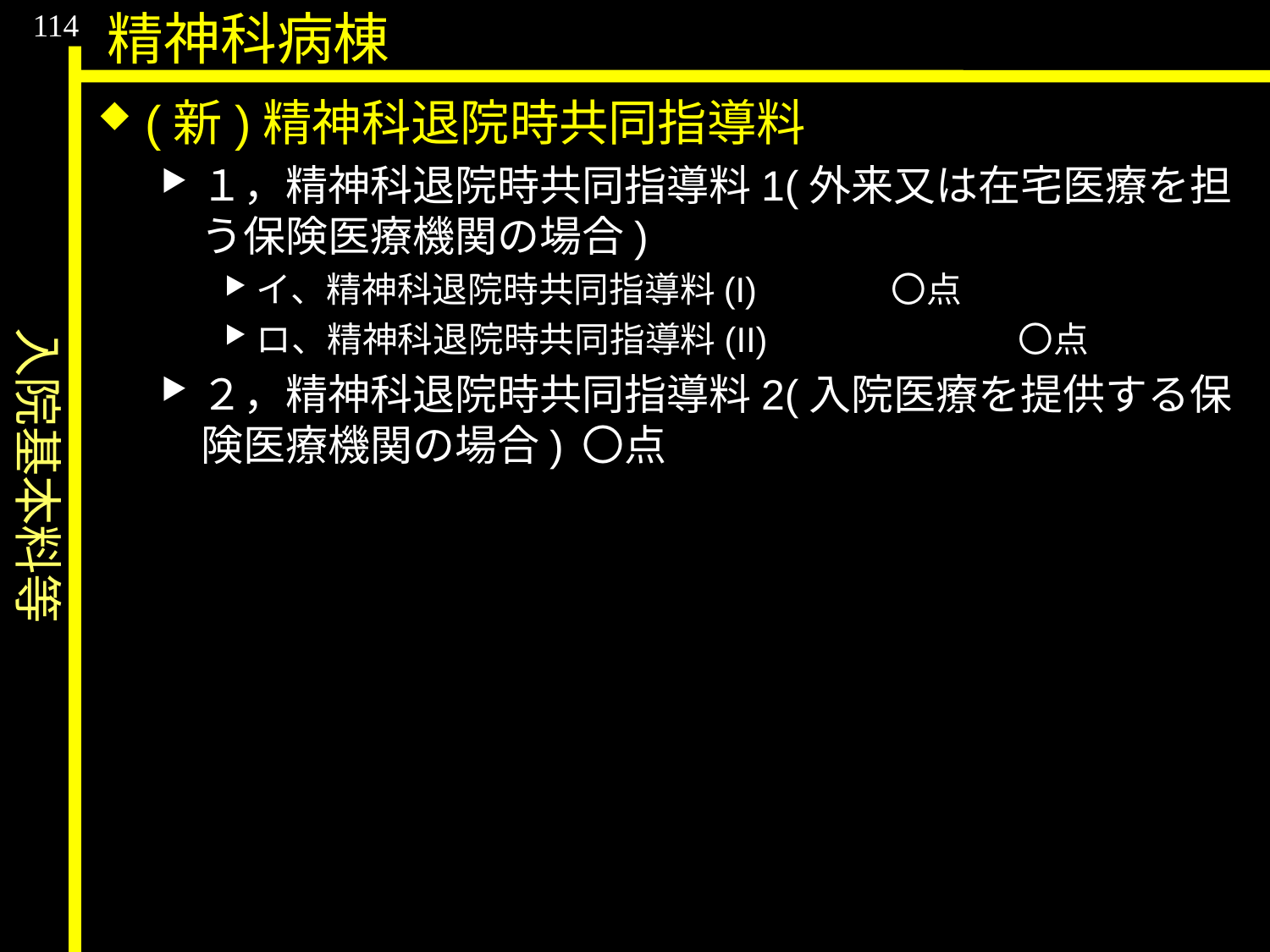

入院基本料等
114
精神科病棟

(新)精神科退院時共同指導料
１，精神科退院時共同指導料1(外来又は在宅医療を担う保険医療機関の場合)
イ、精神科退院時共同指導料(I)		〇点
ロ、精神科退院時共同指導料(II)		〇点
２，精神科退院時共同指導料2(入院医療を提供する保険医療機関の場合)	〇点